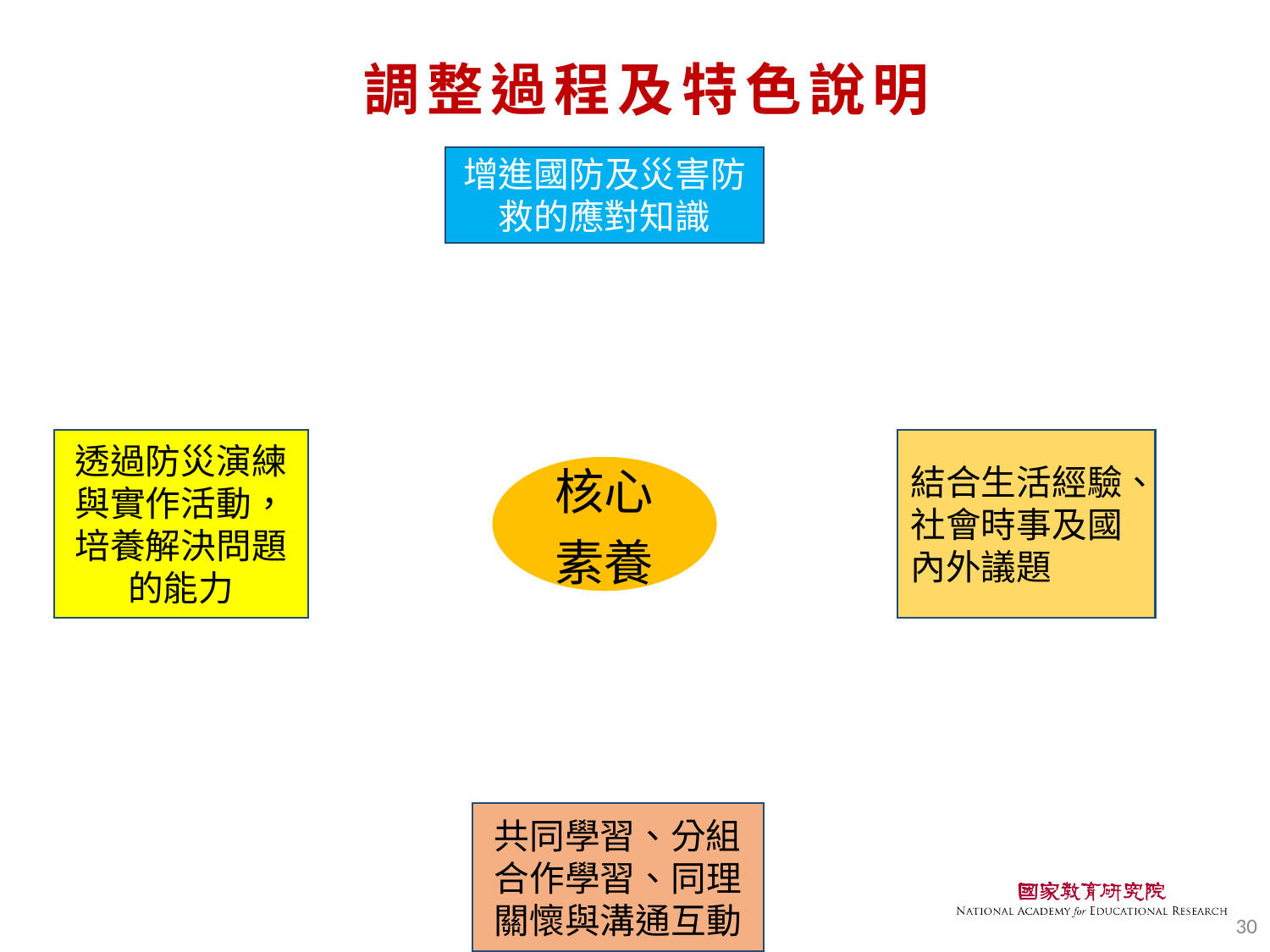

# 調整過程及特色說明
增進國防及災害防救的應對知識
核心
素養
透過防災演練與實作活動，培養解決問題的能力
結合生活經驗、社會時事及國內外議題
共同學習、分組合作學習、同理關懷與溝通互動
30